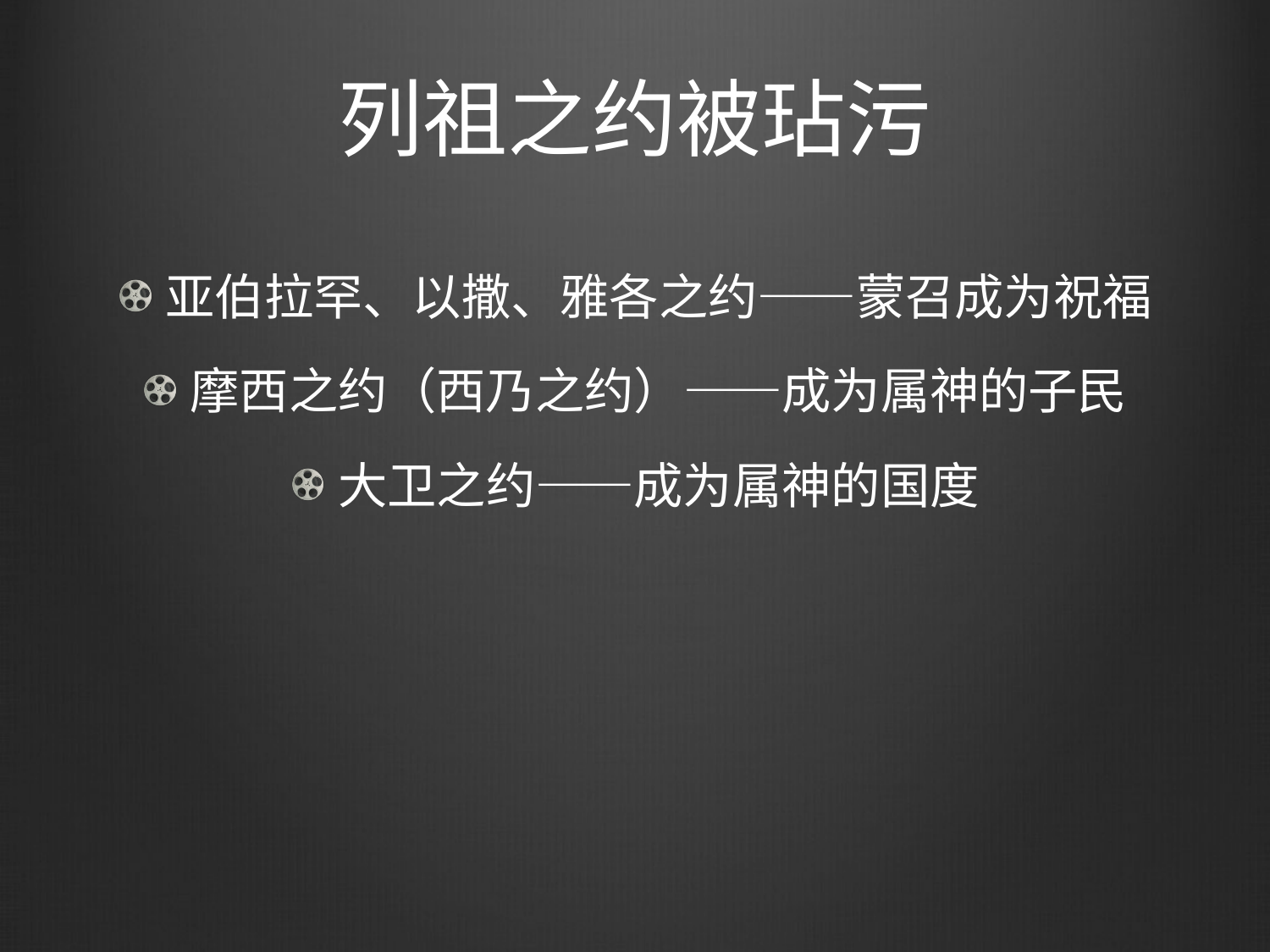

# 列祖之约被玷污
亚伯拉罕、以撒、雅各之约——蒙召成为祝福
摩西之约（西乃之约）——成为属神的子民
大卫之约——成为属神的国度